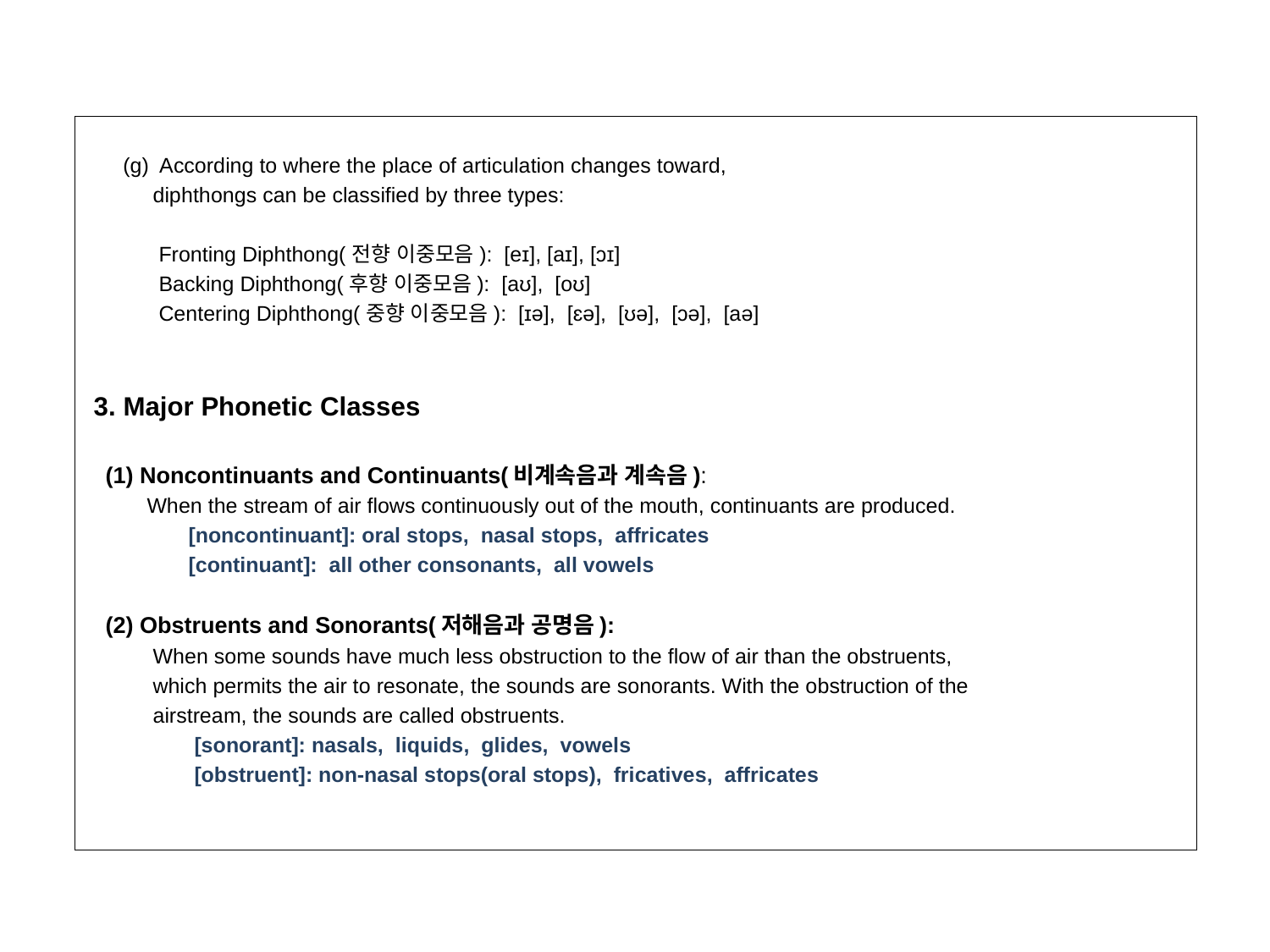

(g)  According to where the place of articulation changes toward,
           diphthongs can be classified by three types:

            Fronting Diphthong(전향 이중모음):  [eɪ], [aɪ], [ɔɪ]
            Backing Diphthong(후향 이중모음):  [aʊ],  [oʊ]
            Centering Diphthong(중향 이중모음):  [ɪə],  [ɛə],  [ʊə],  [ɔə],  [aə]

 3. Major Phonetic Classes

   (1) Noncontinuants and Continuants(비계속음과 계속음):
          When the stream of air flows continuously out of the mouth, continuants are produced.
                 [noncontinuant]: oral stops,  nasal stops,  affricates
                 [continuant]:  all other consonants,  all vowels

   (2) Obstruents and Sonorants(저해음과 공명음):
           When some sounds have much less obstruction to the flow of air than the obstruents,
           which permits the air to resonate, the sounds are sonorants. With the obstruction of the
           airstream, the sounds are called obstruents.
                  [sonorant]: nasals,  liquids,  glides,  vowels
                  [obstruent]: non-nasal stops(oral stops),  fricatives,  affricates